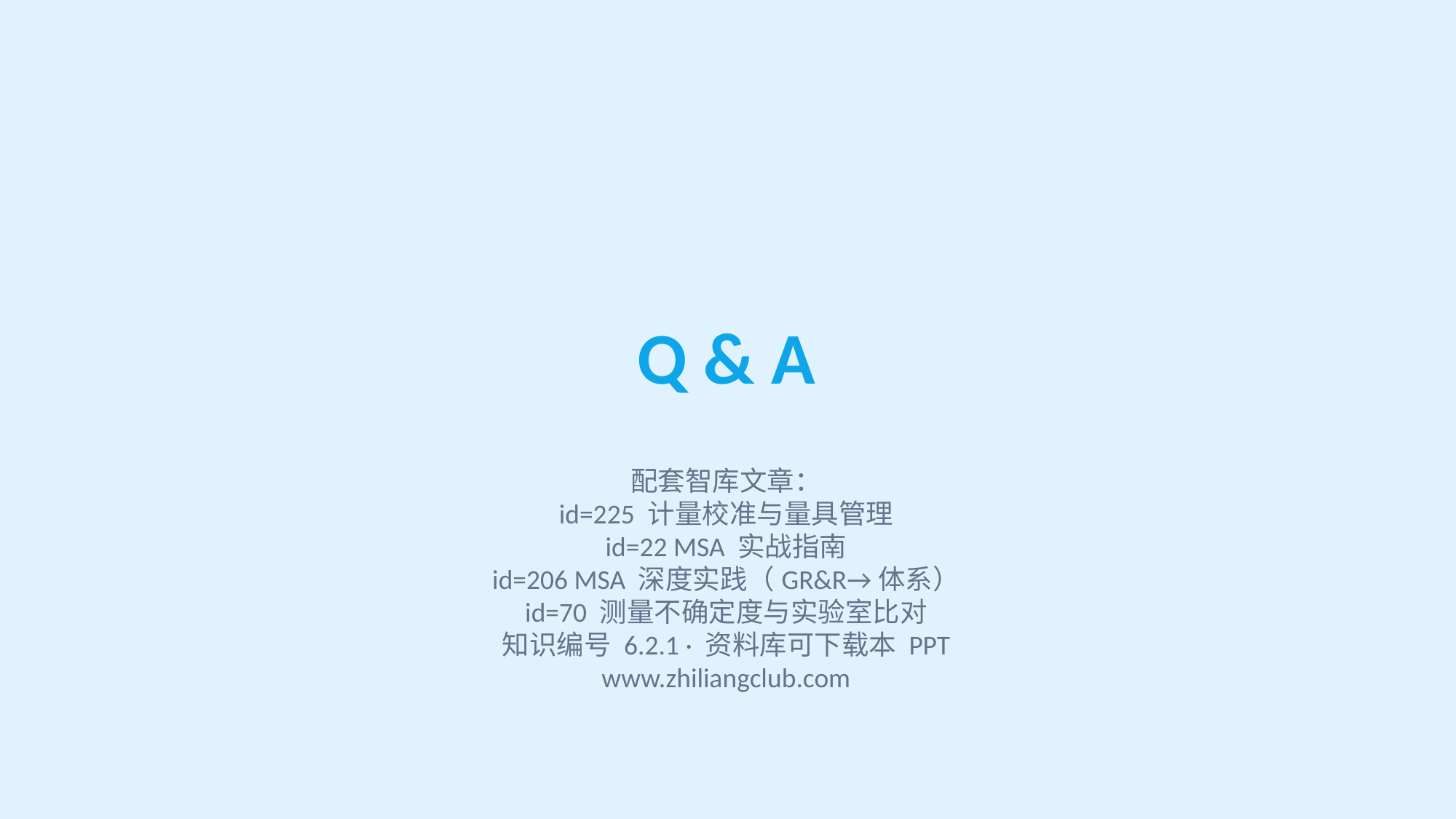

Q & A
配套智库文章：
id=225 计量校准与量具管理
id=22 MSA 实战指南
id=206 MSA 深度实践（GR&R→体系）
id=70 测量不确定度与实验室比对
知识编号 6.2.1 · 资料库可下载本 PPT
www.zhiliangclub.com